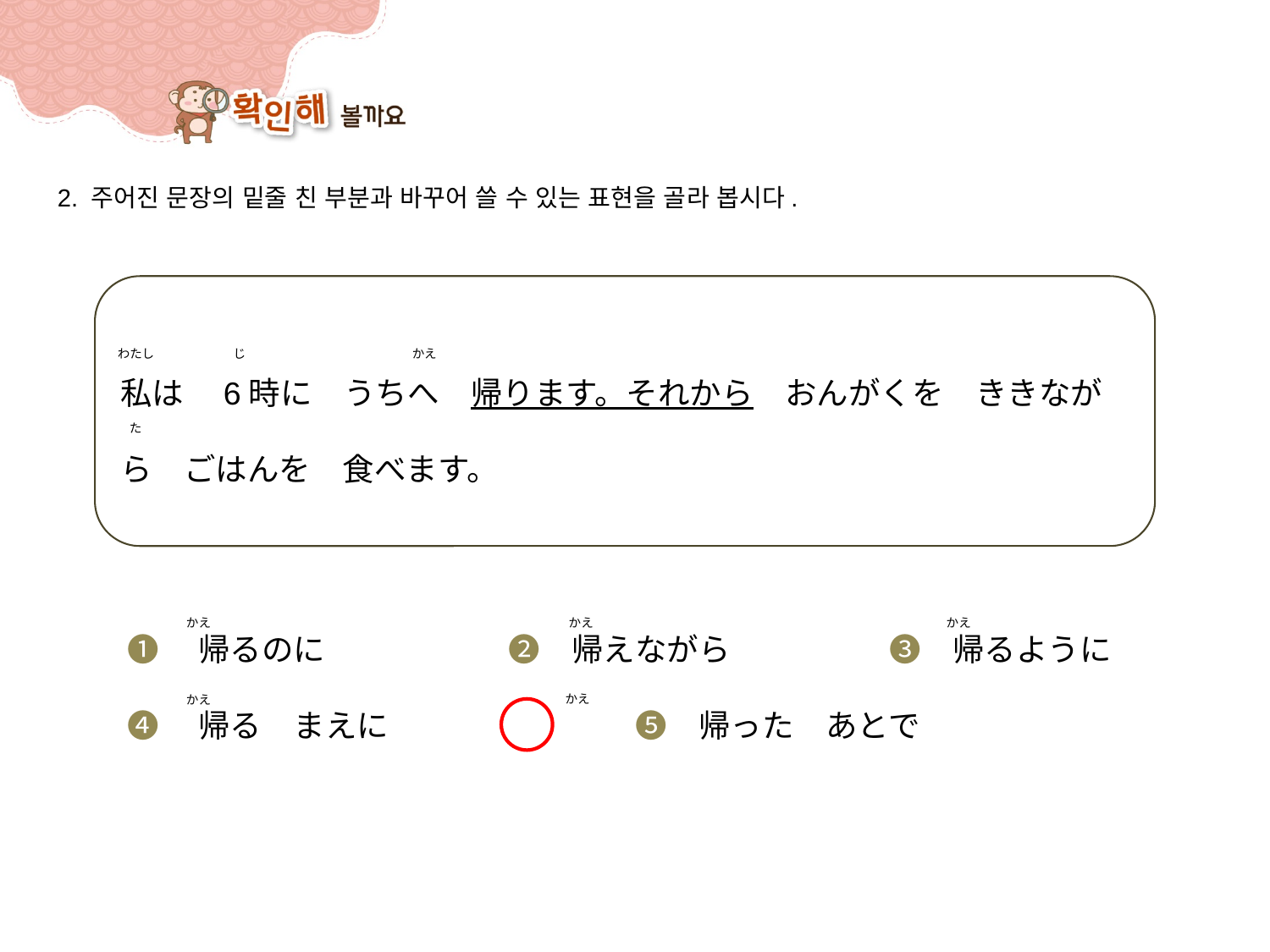

2. 주어진 문장의 밑줄 친 부분과 바꾸어 쓸 수 있는 표현을 골라 봅시다.
私は　6時に　うちへ　帰ります。それから　おんがくを　ききながら　ごはんを　食べます。
かえ
じ
わたし
た
かえ
かえ
かえ
➊　帰るのに		➋　帰えながら		➌　帰るように

➍　帰る　まえに		➎　帰った　あとで
かえ
かえ